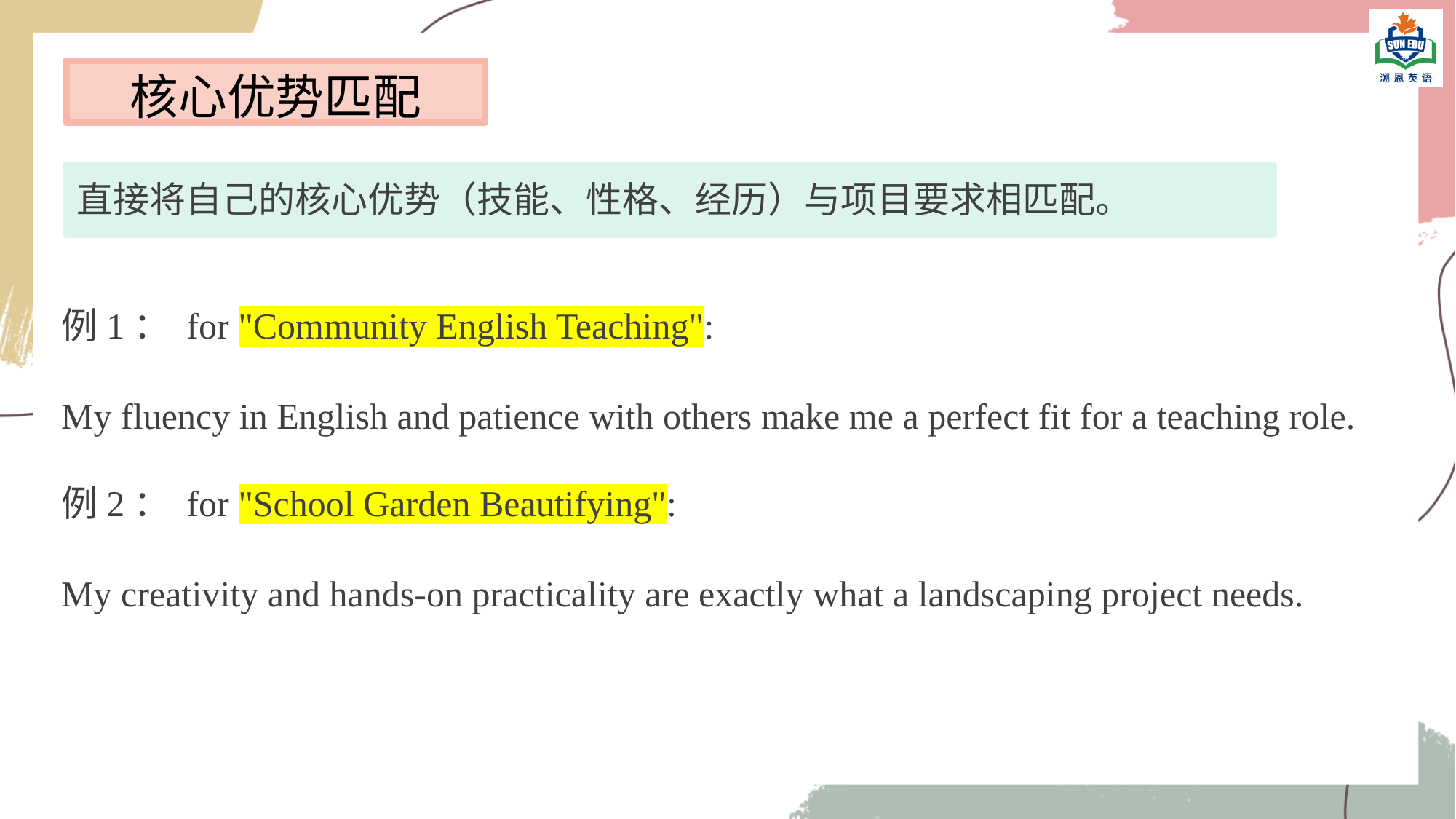

核心优势匹配

直接将自己的核心优势（技能、性格、经历）与项目要求相匹配。
例1： for "Community English Teaching":
My fluency in English and patience with others make me a perfect fit for a teaching role.
例2： for "School Garden Beautifying":
My creativity and hands-on practicality are exactly what a landscaping project needs.